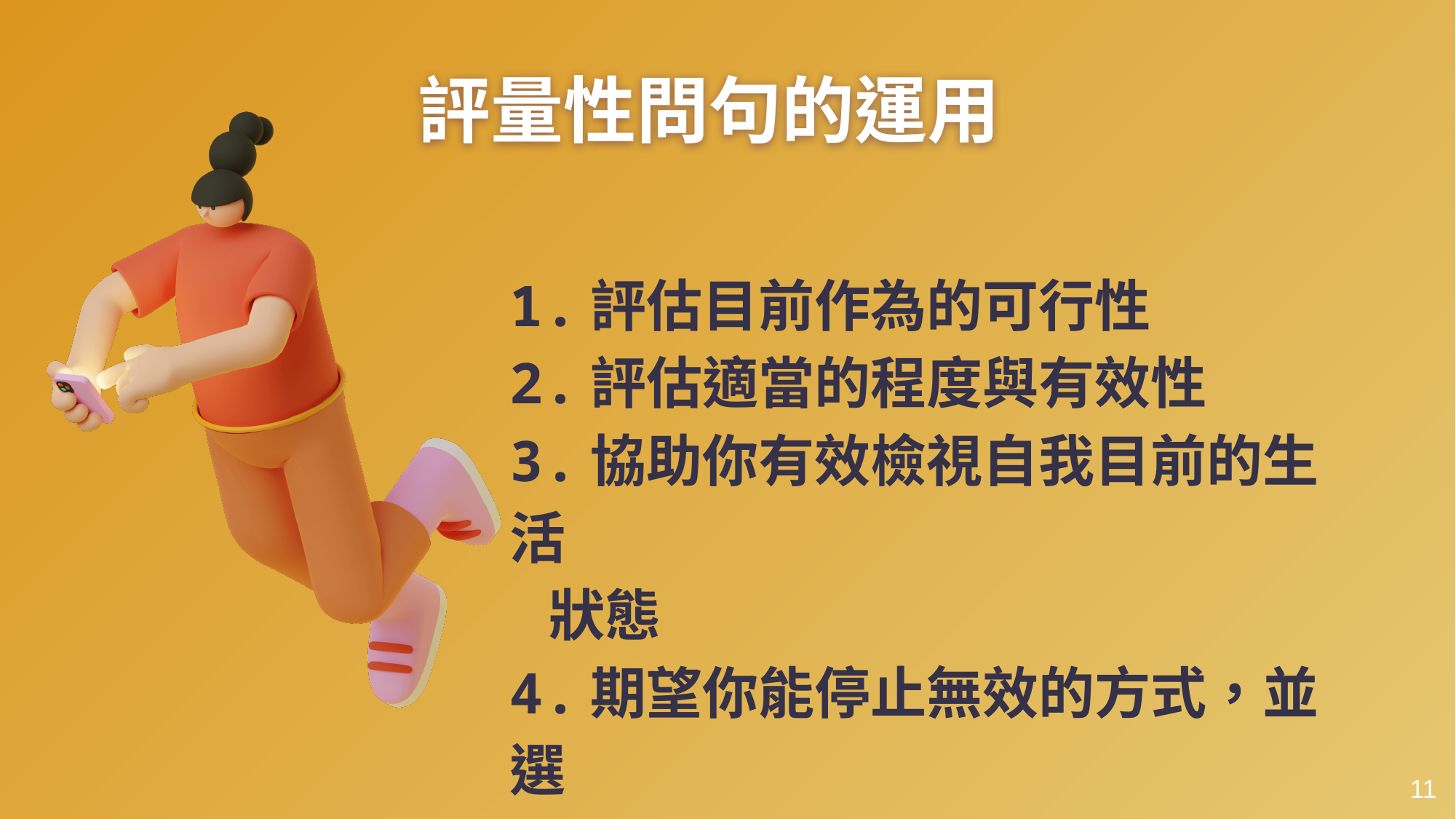

# 評量性問句的運用
1.評估目前作為的可行性
2.評估適當的程度與有效性
3.協助你有效檢視自我目前的生活
  狀態
4.期望你能停止無效的方式，並選
  擇替代性作法/採取更有效滿足
  自我需求的方式
11